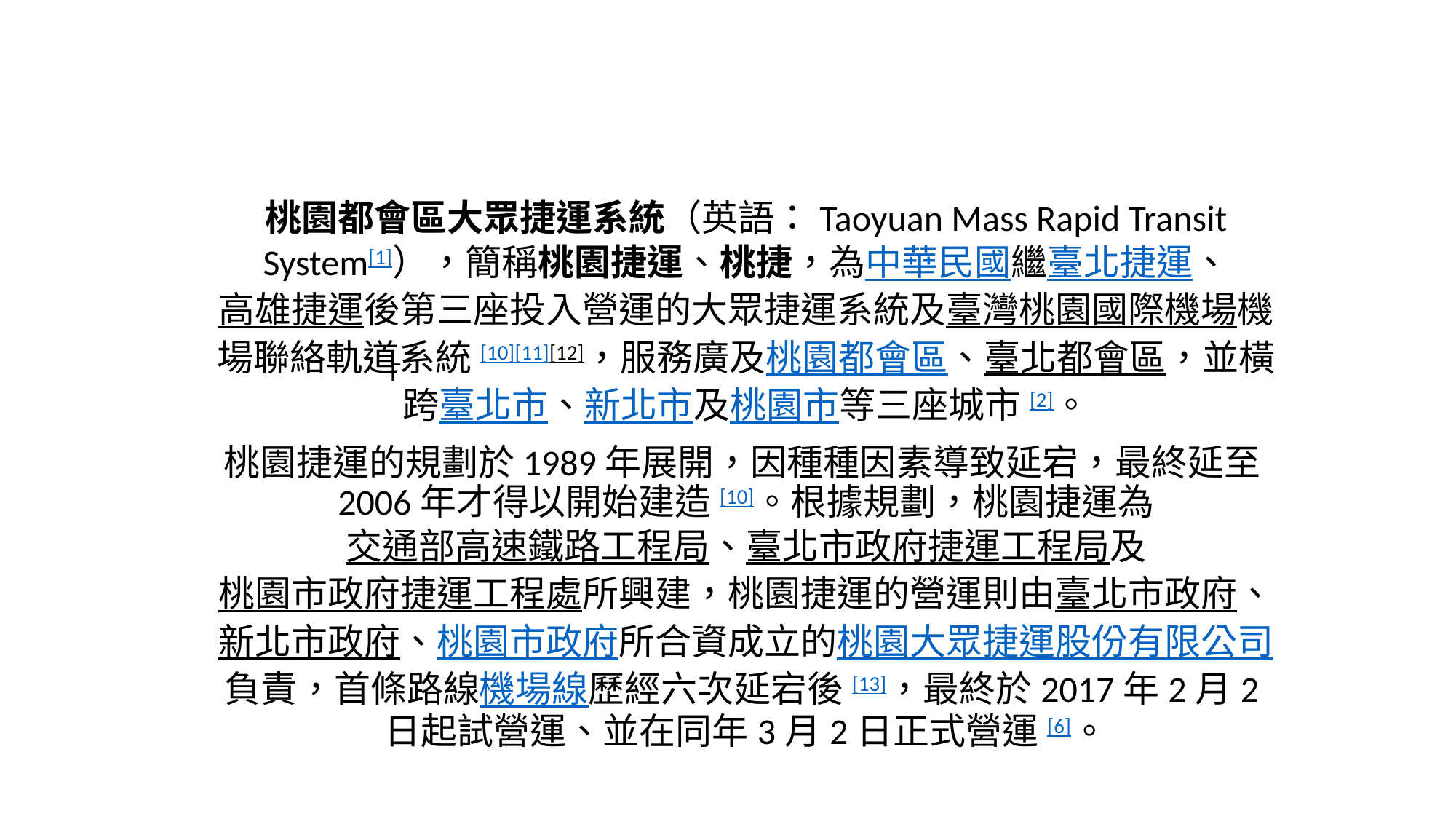

#
桃園都會區大眾捷運系統（英語：Taoyuan Mass Rapid Transit System[1]），簡稱桃園捷運、桃捷，為中華民國繼臺北捷運、高雄捷運後第三座投入營運的大眾捷運系統及臺灣桃園國際機場機場聯絡軌道系統[10][11][12]，服務廣及桃園都會區、臺北都會區，並橫跨臺北市、新北市及桃園市等三座城市[2]。
桃園捷運的規劃於1989年展開，因種種因素導致延宕，最終延至2006年才得以開始建造[10]。根據規劃，桃園捷運為交通部高速鐵路工程局、臺北市政府捷運工程局及桃園市政府捷運工程處所興建，桃園捷運的營運則由臺北市政府、新北市政府、桃園市政府所合資成立的桃園大眾捷運股份有限公司負責，首條路線機場線歷經六次延宕後[13]，最終於2017年2月2日起試營運、並在同年3月2日正式營運[6]。
「